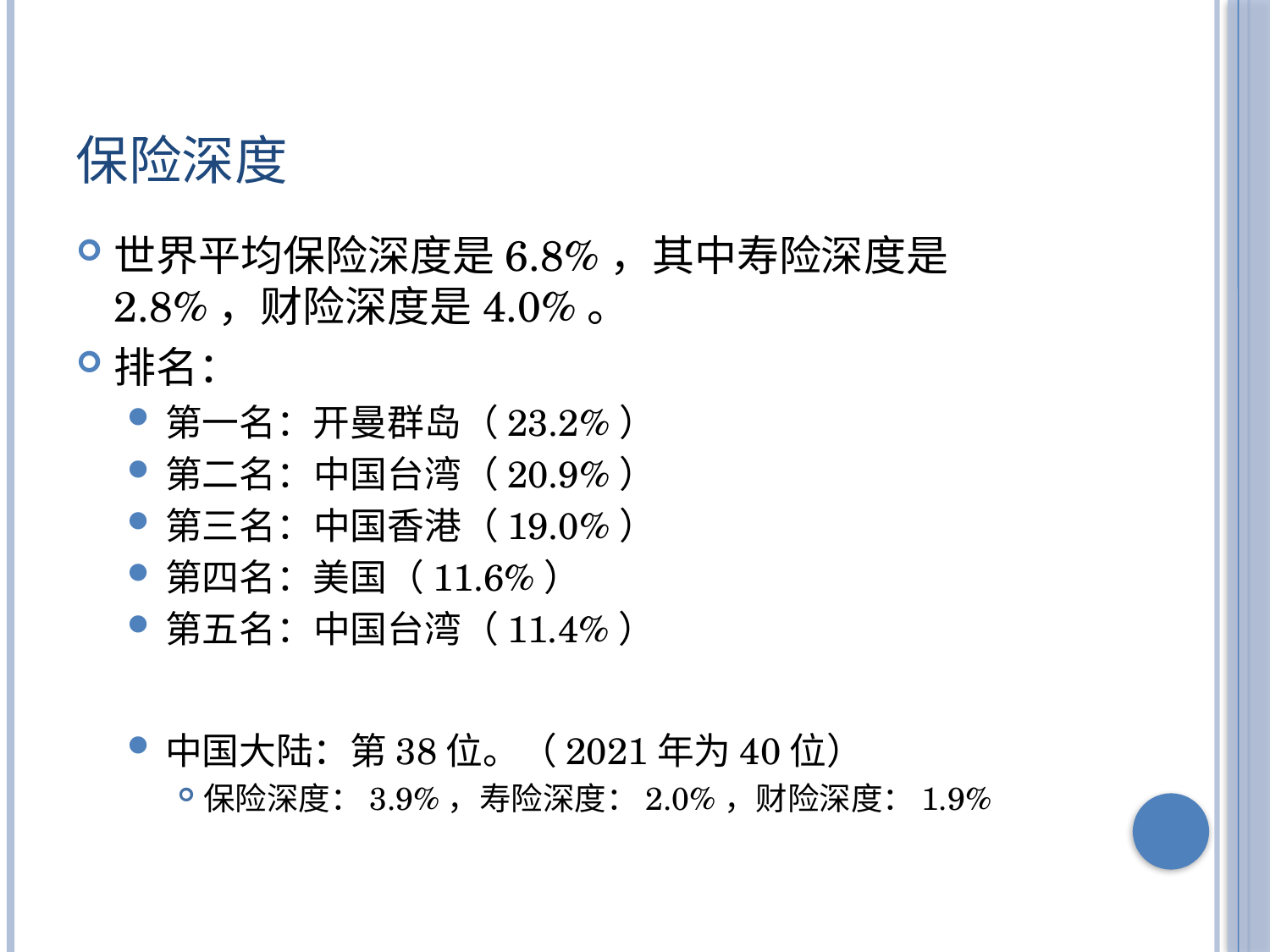

# 保险深度
世界平均保险深度是6.8%，其中寿险深度是2.8%，财险深度是4.0%。
排名：
第一名：开曼群岛（23.2%）
第二名：中国台湾（20.9%）
第三名：中国香港（19.0%）
第四名：美国（11.6%）
第五名：中国台湾（11.4%）

中国大陆：第38位。（2021年为40位）
保险深度：3.9%，寿险深度：2.0%，财险深度：1.9%